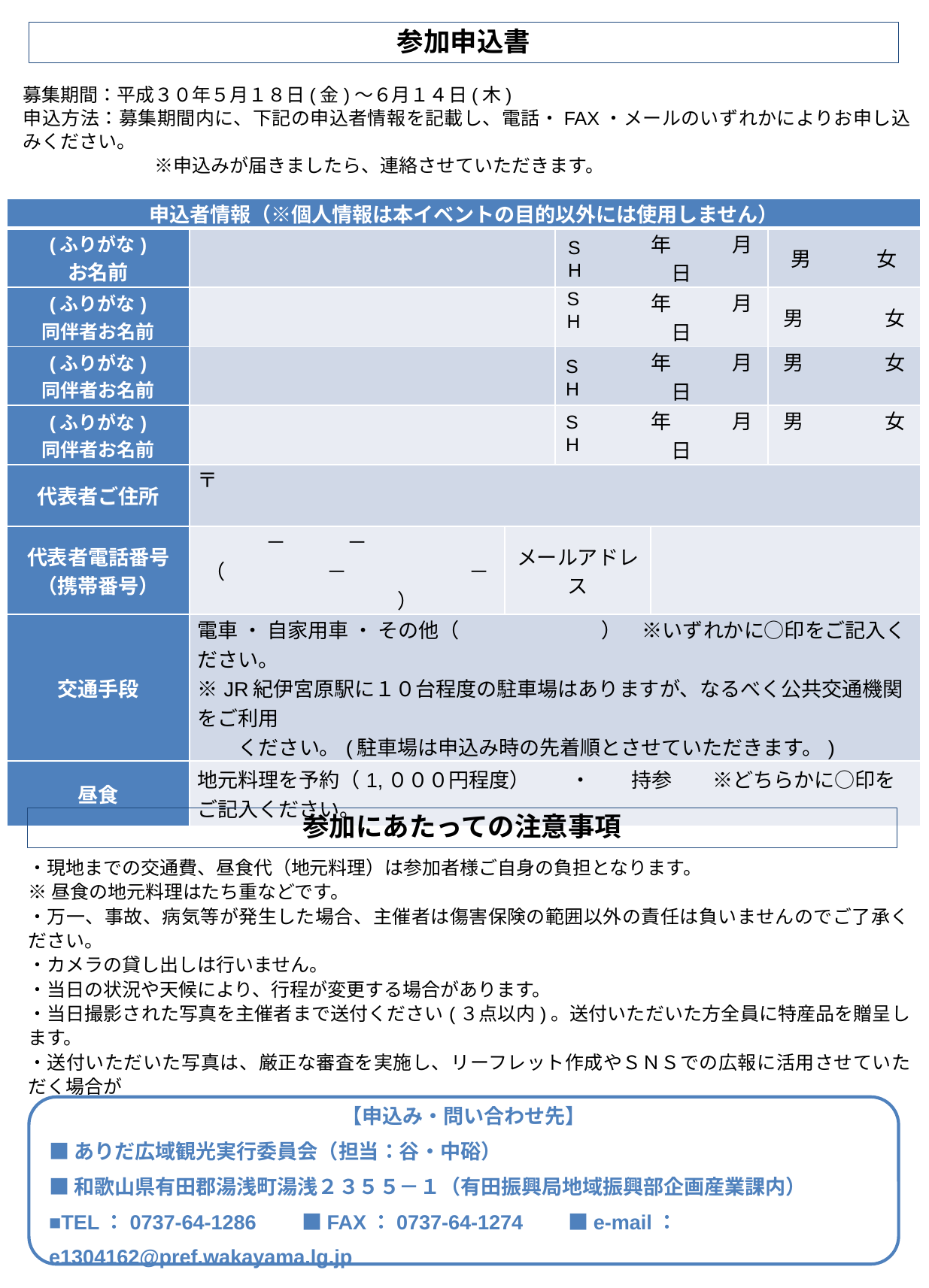

参加申込書
募集期間：平成３０年５月１８日(金)～６月１４日(木)
申込方法：募集期間内に、下記の申込者情報を記載し、電話・FAX・メールのいずれかによりお申し込みください。
　　　　　　　※申込みが届きましたら、連絡させていただきます。
| 申込者情報（※個人情報は本イベントの目的以外には使用しません） |  |  |  |  |  |
| --- | --- | --- | --- | --- | --- |
| (ふりがな) お名前 |  |  | 年　　　月　　日 |  | 男　　　 女 |
| (ふりがな) 同伴者お名前 |  |  | 年　　　月　　日 |  | 男　　　　女 |
| (ふりがな) 同伴者お名前 |  |  | 年　　　月　　日 |  | 男　　　　女 |
| (ふりがな) 同伴者お名前 |  |  | 年　　　月　　日 |  | 男　　　　女 |
| 代表者ご住所 | 〒 |  |  |  |  |
| 代表者電話番号 （携帯番号） | －　　　－　　　 （　　　　　－　　　　　　－　　　　　　） | メールアドレス |  |  |  |
| 交通手段 | 電車 ・ 自家用車 ・ その他（　　　　　　　）　※いずれかに○印をご記入ください。 ※JR紀伊宮原駅に１０台程度の駐車場はありますが、なるべく公共交通機関をご利用　　 　　ください。(駐車場は申込み時の先着順とさせていただきます。) |  |  |  |  |
| 昼食 | 地元料理を予約（1,０００円程度）　　・　　持参　　※どちらかに○印をご記入ください。 |  |  |  |  |
S
H
S
H
S
H
S
H
参加にあたっての注意事項
・現地までの交通費、昼食代（地元料理）は参加者様ご自身の負担となります。
※昼食の地元料理はたち重などです。
・万一、事故、病気等が発生した場合、主催者は傷害保険の範囲以外の責任は負いませんのでご了承ください。
・カメラの貸し出しは行いません。
・当日の状況や天候により、行程が変更する場合があります。
・当日撮影された写真を主催者まで送付ください(３点以内)。送付いただいた方全員に特産品を贈呈します。
・送付いただいた写真は、厳正な審査を実施し、リーフレット作成やＳＮＳでの広報に活用させていただく場合が
　ありますのでご了承ください。
【申込み・問い合わせ先】
■ありだ広域観光実行委員会（担当：谷・中硲）
■和歌山県有田郡湯浅町湯浅２３５５－１（有田振興局地域振興部企画産業課内）
■TEL：0737-64-1286　　■FAX：0737-64-1274　　■e-mail：e1304162@pref.wakayama.lg.jp